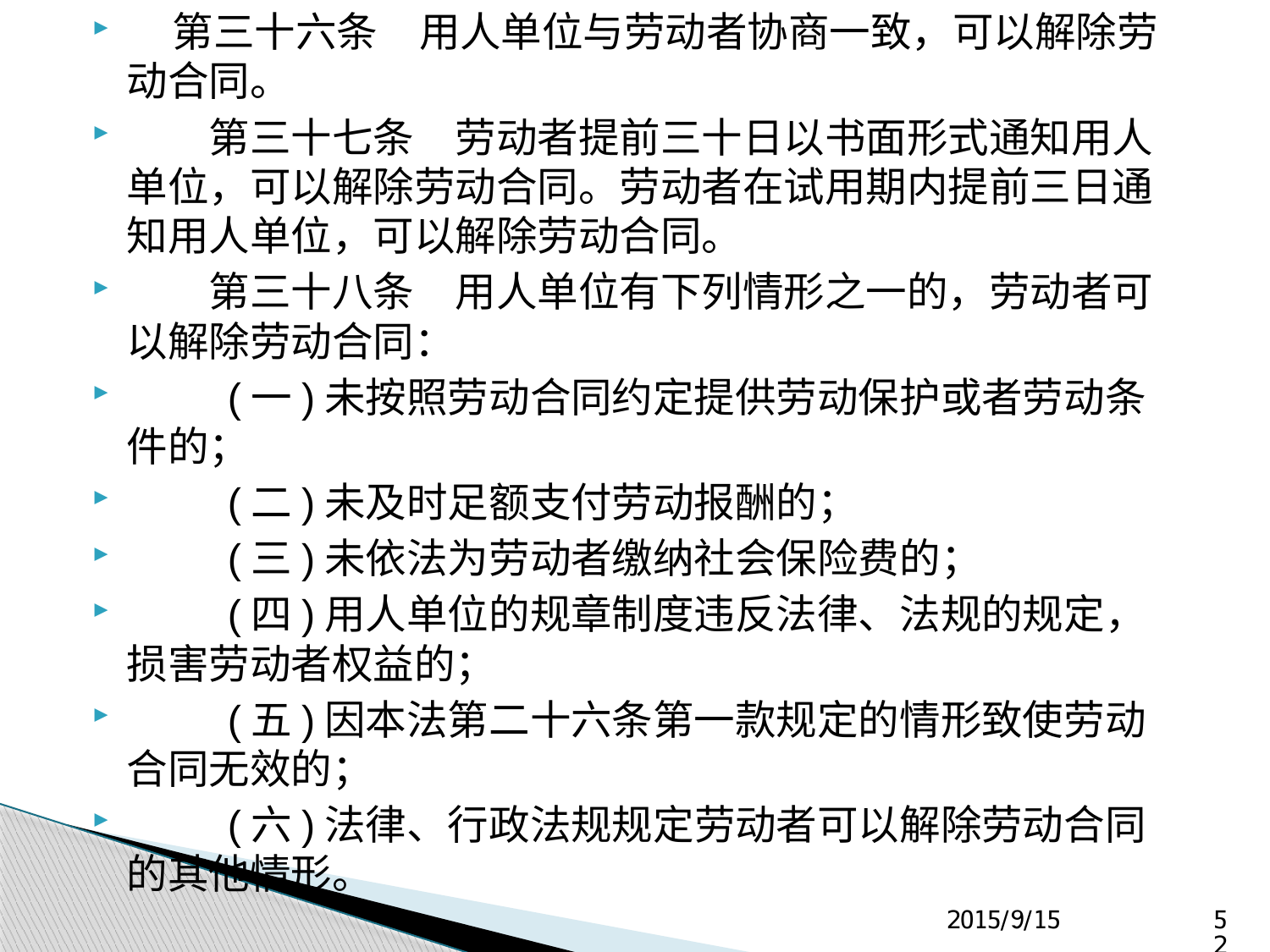

第三十六条　用人单位与劳动者协商一致，可以解除劳动合同。
　　第三十七条　劳动者提前三十日以书面形式通知用人单位，可以解除劳动合同。劳动者在试用期内提前三日通知用人单位，可以解除劳动合同。
　　第三十八条　用人单位有下列情形之一的，劳动者可以解除劳动合同：
　　 (一)未按照劳动合同约定提供劳动保护或者劳动条件的；
　　 (二)未及时足额支付劳动报酬的；
　　 (三)未依法为劳动者缴纳社会保险费的；
　　 (四)用人单位的规章制度违反法律、法规的规定，损害劳动者权益的；
　　 (五)因本法第二十六条第一款规定的情形致使劳动合同无效的；
　　 (六)法律、行政法规规定劳动者可以解除劳动合同的其他情形。
#
2015/9/15
52